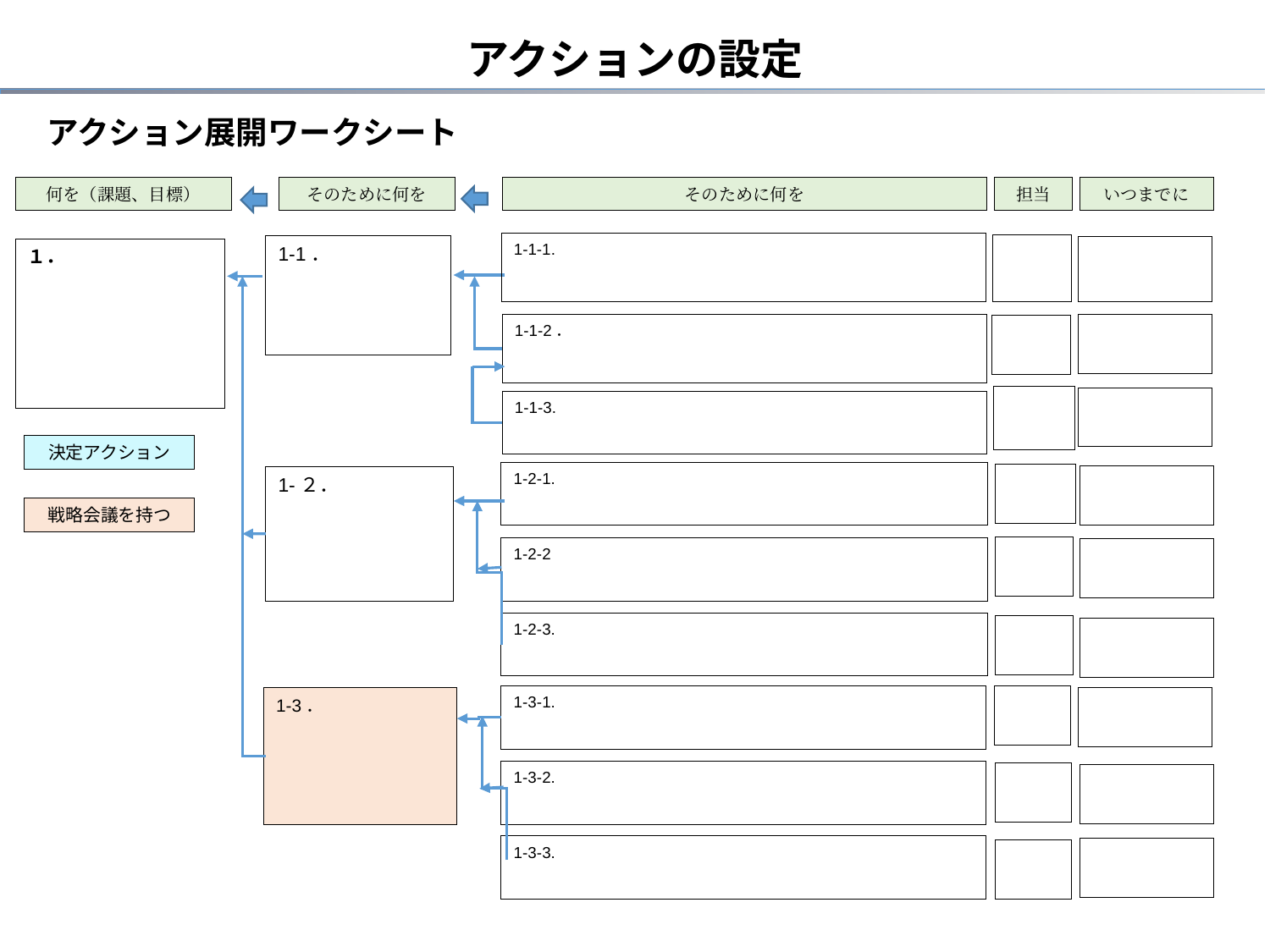

アクションの設定

アクション展開ワークシート
何を（課題、目標）
そのために何を
そのために何を
担当
いつまでに

1-1-1.

1-1．

１．

1-1-2．

1-1-3.
決定アクション
1-2-1.

1-2-2
1-2-3.

1-２．

戦略会議を持つ

1-3-1.
1-3-2.
1-3-3.

1-3．